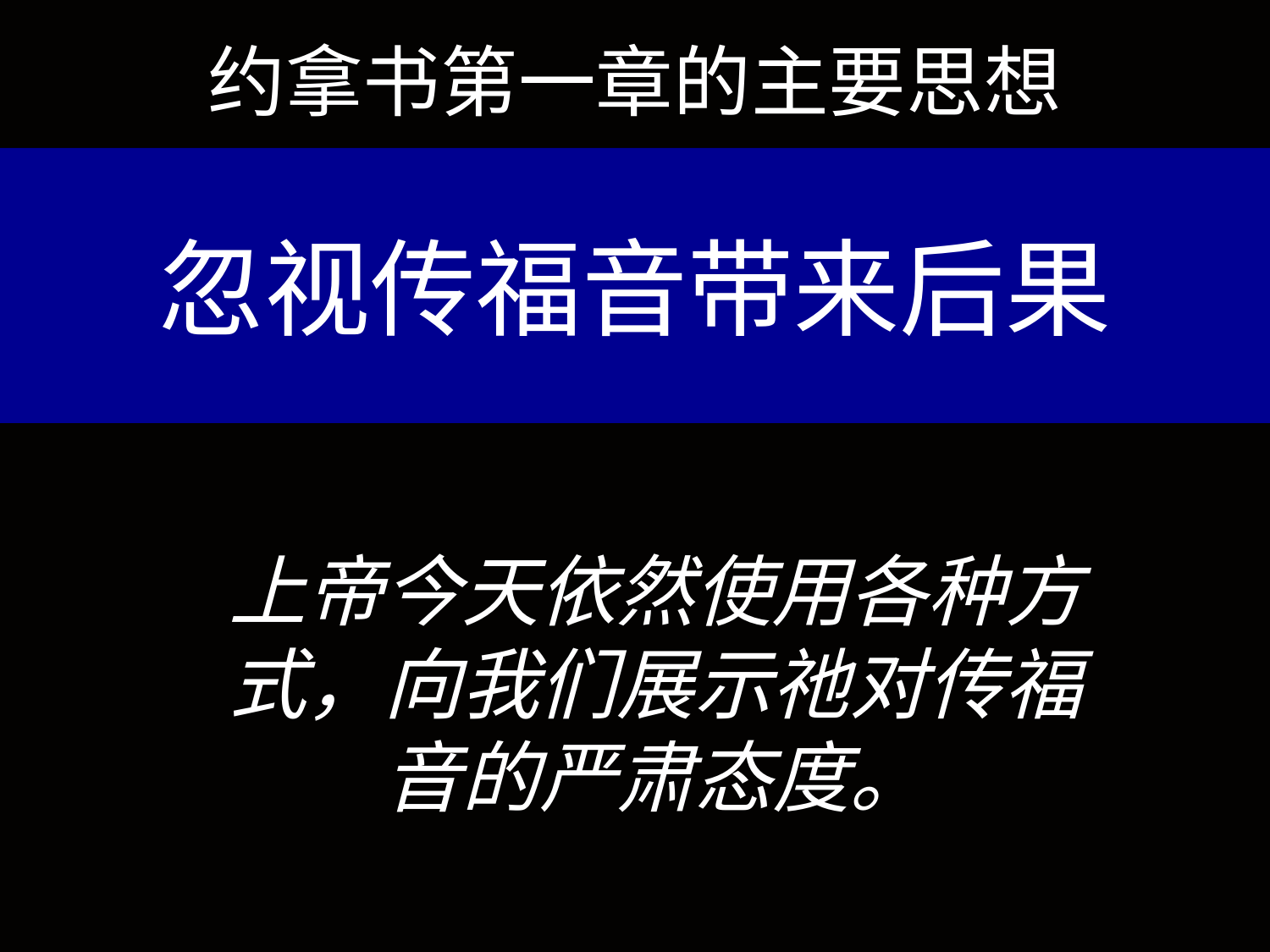

约拿书第一章的主要思想
忽视传福音带来后果
上帝今天依然使用各种方式，向我们展示祂对传福音的严肃态度。